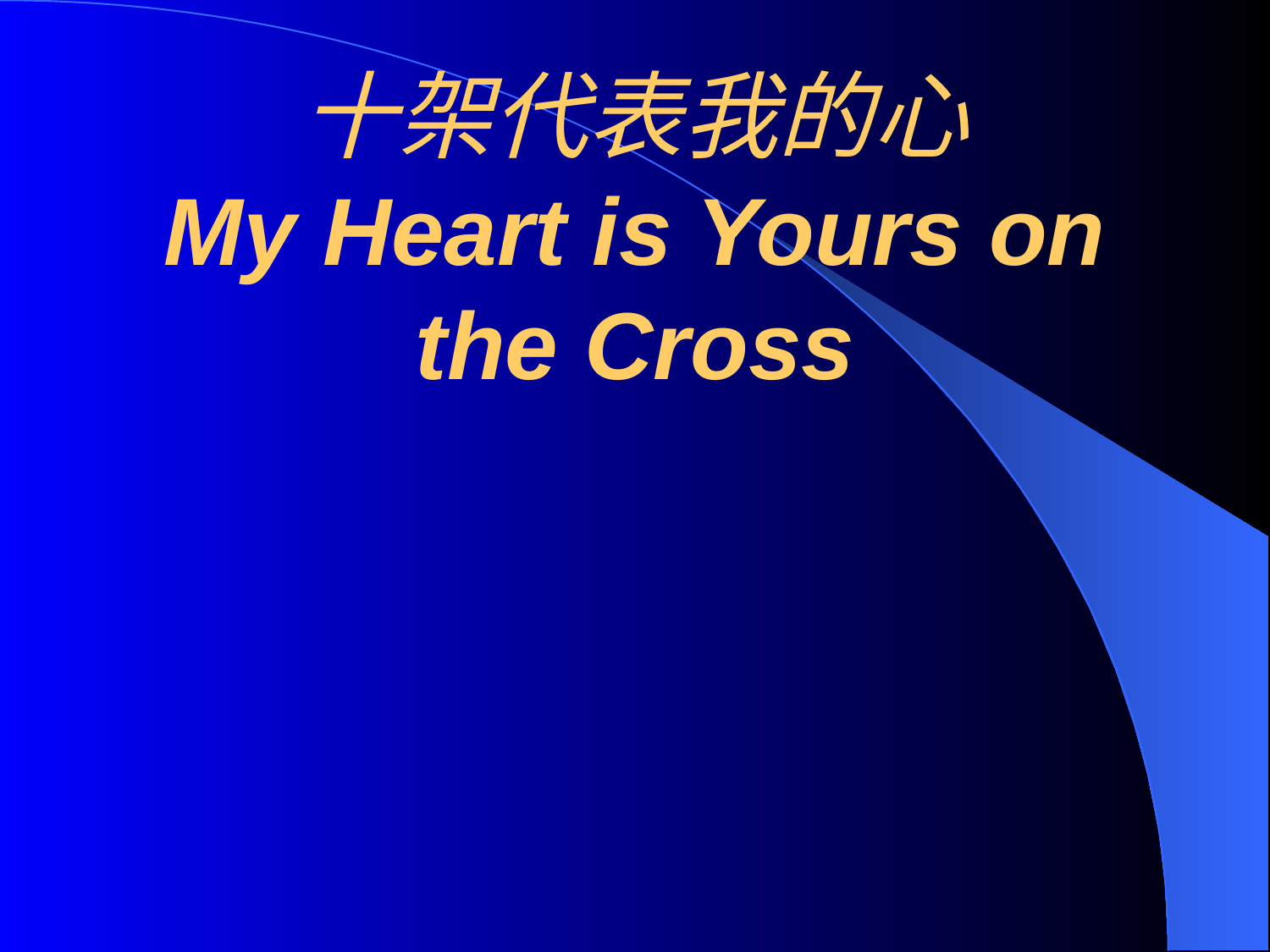

# 十架代表我的心 My Heart is Yours on the Cross